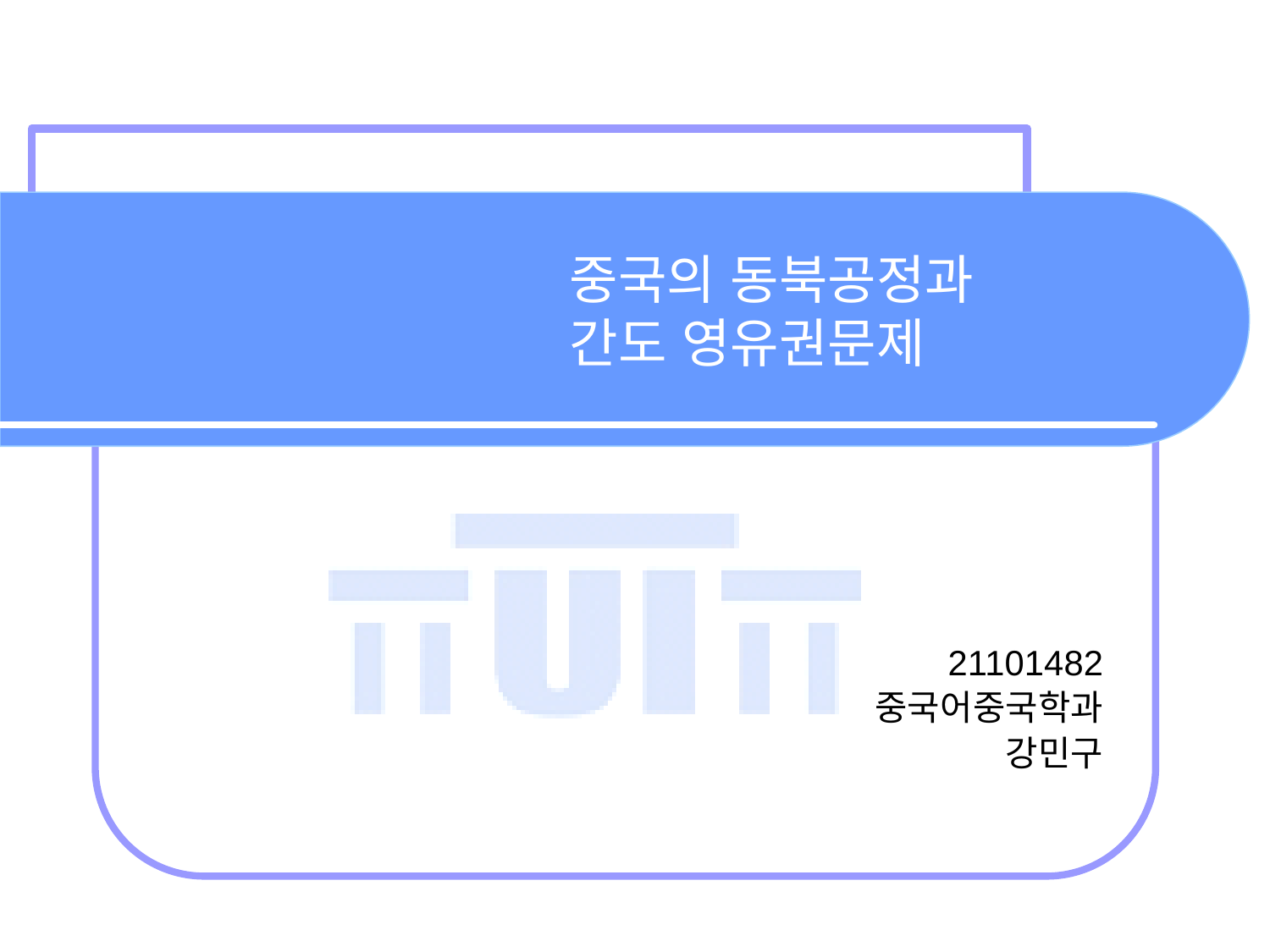

중국의 동북공정과
간도 영유권문제

21101482
중국어중국학과
강민구